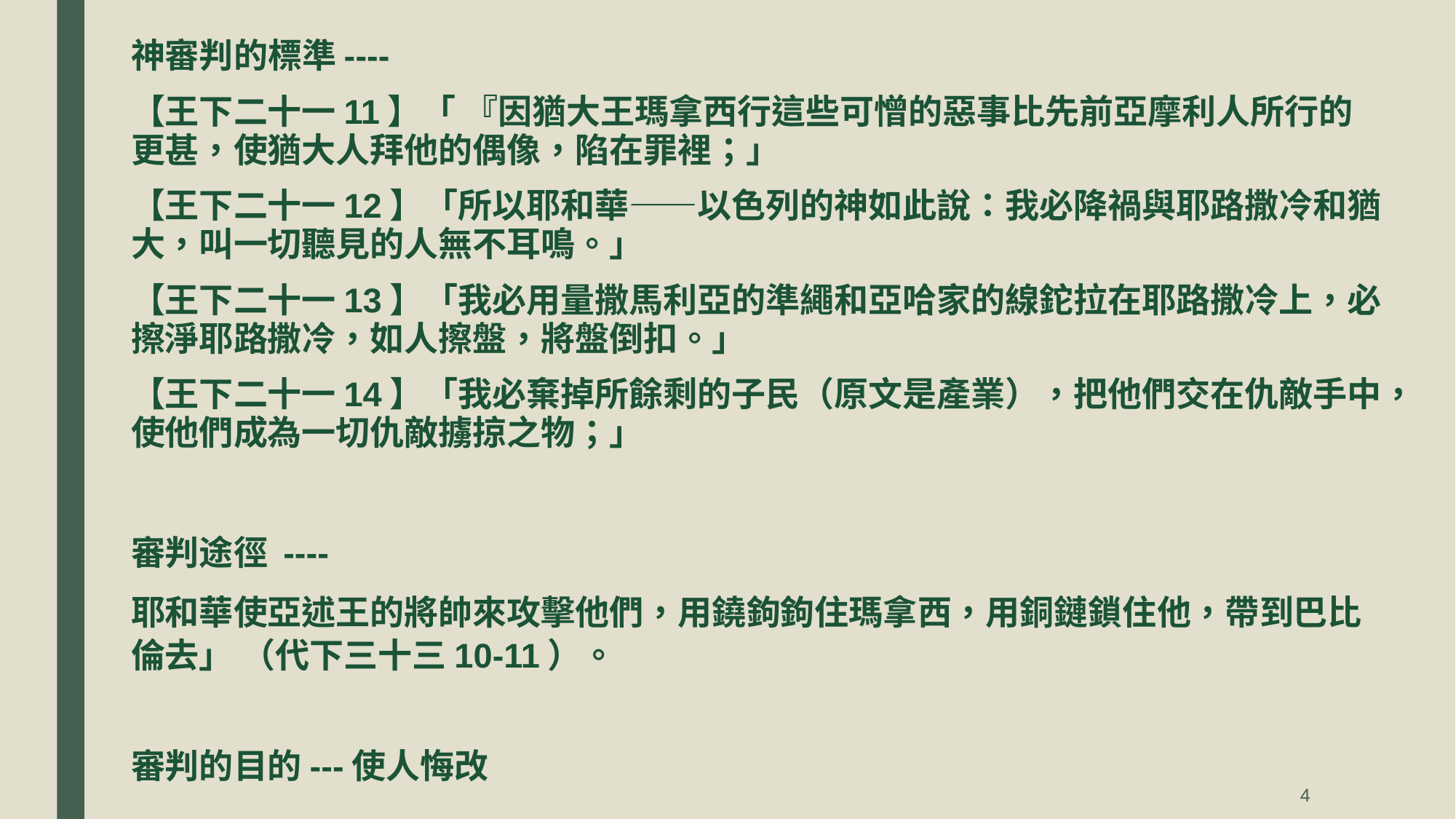

神審判的標準----
【王下二十一11】「 『因猶大王瑪拿西行這些可憎的惡事比先前亞摩利人所行的更甚，使猶大人拜他的偶像，陷在罪裡；」
【王下二十一12】「所以耶和華——以色列的神如此說：我必降禍與耶路撒冷和猶大，叫一切聽見的人無不耳鳴。」
【王下二十一13】「我必用量撒馬利亞的準繩和亞哈家的線鉈拉在耶路撒冷上，必擦淨耶路撒冷，如人擦盤，將盤倒扣。」
【王下二十一14】「我必棄掉所餘剩的子民（原文是產業），把他們交在仇敵手中，使他們成為一切仇敵擄掠之物；」

審判途徑 ----
耶和華使亞述王的將帥來攻擊他們，用鐃鉤鉤住瑪拿西，用銅鏈鎖住他，帶到巴比倫去」 （代下三十三10-11）。

審判的目的---使人悔改

4